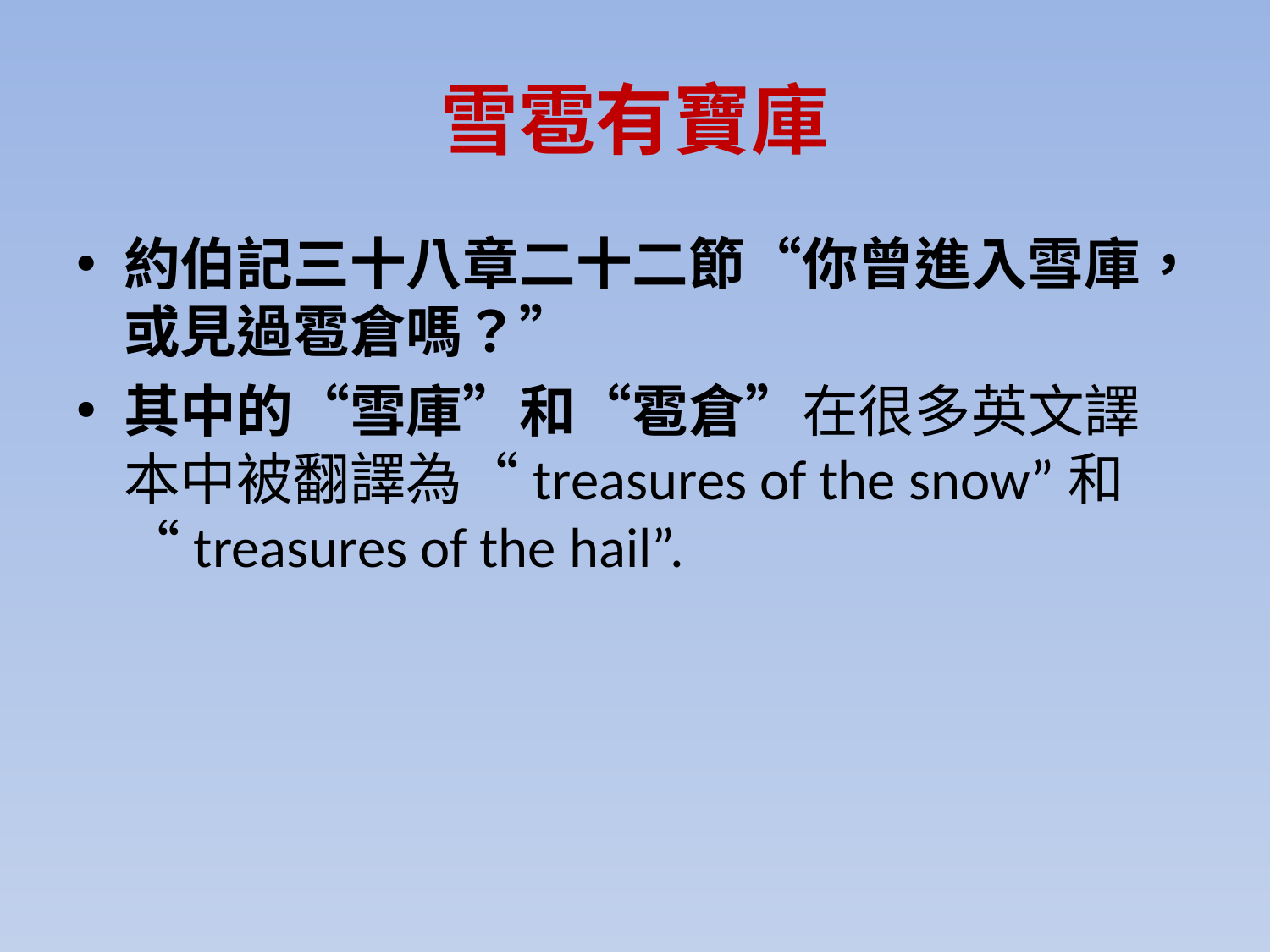

# 雪雹有寶庫
約伯記三十八章二十二節“你曾進入雪庫，或見過雹倉嗎？”
其中的“雪庫”和“雹倉”在很多英文譯本中被翻譯為“treasures of the snow”和 “treasures of the hail”.